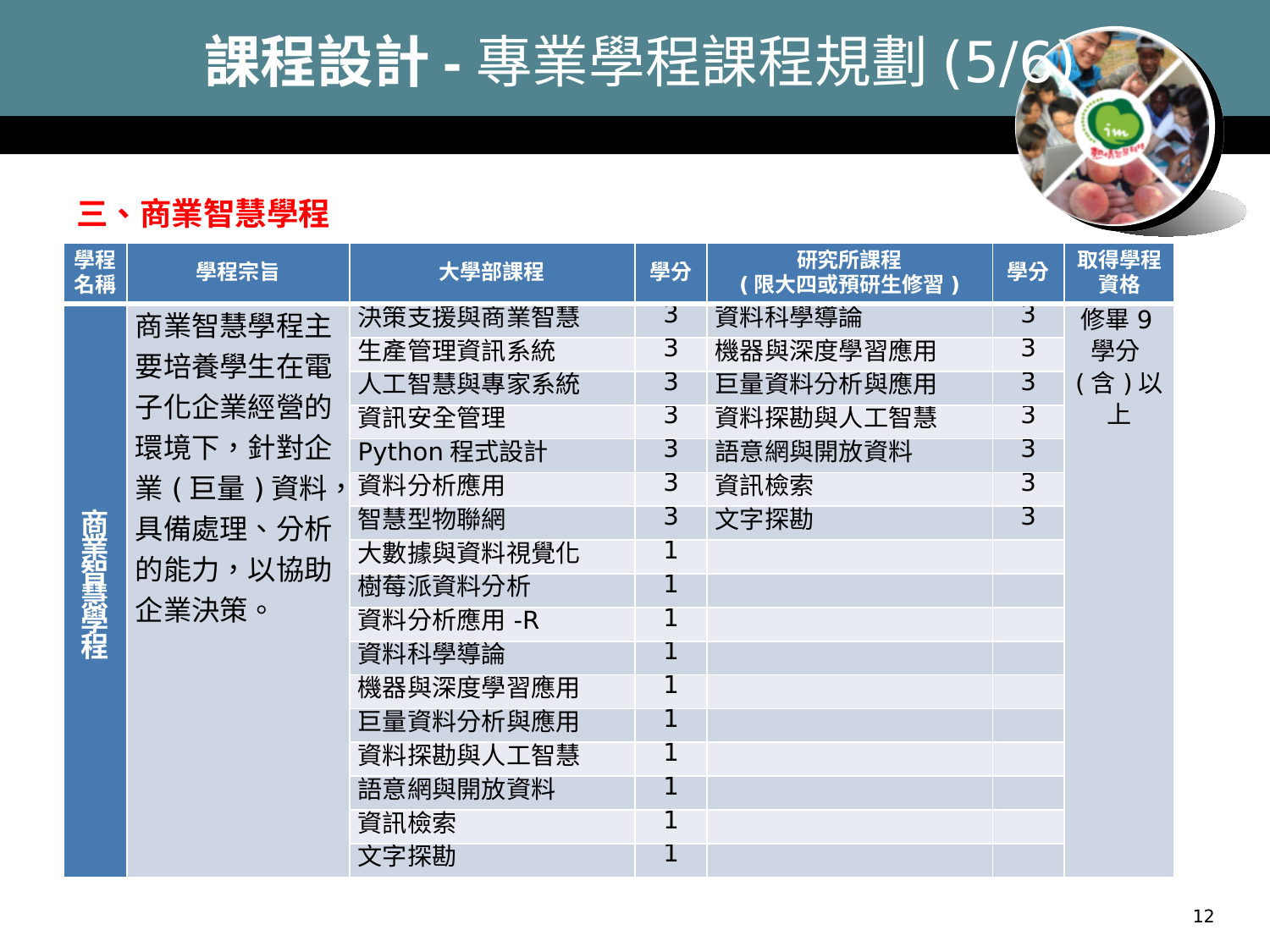

# 課程設計-專業學程課程規劃(5/6)
三、商業智慧學程
| 學程 名稱 | 學程宗旨 | 大學部課程 | 學分 | 研究所課程 (限大四或預研生修習) | 學分 | 取得學程資格 |
| --- | --- | --- | --- | --- | --- | --- |
| 商業智慧學程 | 商業智慧學程主要培養學生在電子化企業經營的環境下，針對企業(巨量)資料，具備處理、分析的能力，以協助企業決策。 | 決策支援與商業智慧 | 3 | 資料科學導論 | 3 | 修畢9學分(含)以上 |
|  |  | 生產管理資訊系統 | 3 | 機器與深度學習應用 | 3 |  |
|  |  | 人工智慧與專家系統 | 3 | 巨量資料分析與應用 | 3 |  |
|  |  | 資訊安全管理 | 3 | 資料探勘與人工智慧 | 3 |  |
|  |  | Python程式設計 | 3 | 語意網與開放資料 | 3 |  |
|  |  | 資料分析應用 | 3 | 資訊檢索 | 3 |  |
|  |  | 智慧型物聯網 | 3 | 文字探勘 | 3 |  |
|  |  | 大數據與資料視覺化 | 1 |  |  |  |
|  |  | 樹莓派資料分析 | 1 |  |  |  |
|  |  | 資料分析應用-R | 1 |  |  |  |
|  |  | 資料科學導論 | 1 |  |  |  |
|  |  | 機器與深度學習應用 | 1 |  |  |  |
|  |  | 巨量資料分析與應用 | 1 |  |  |  |
|  |  | 資料探勘與人工智慧 | 1 |  |  |  |
|  |  | 語意網與開放資料 | 1 |  |  |  |
|  |  | 資訊檢索 | 1 |  |  |  |
|  |  | 文字探勘 | 1 |  |  |  |
12